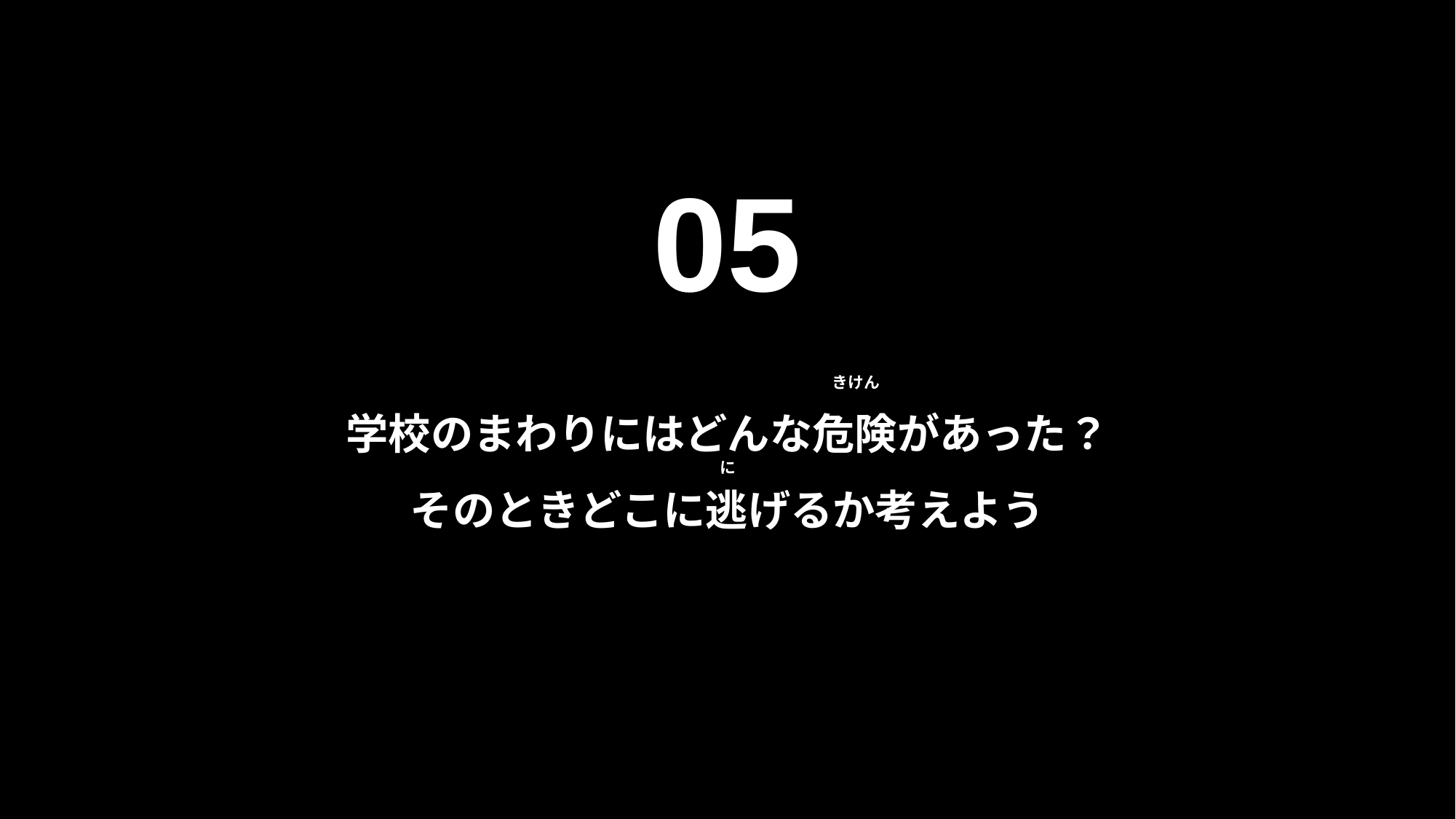

05
きけん
学校のまわりにはどんな危険があった？
そのときどこに逃げるか考えよう
に